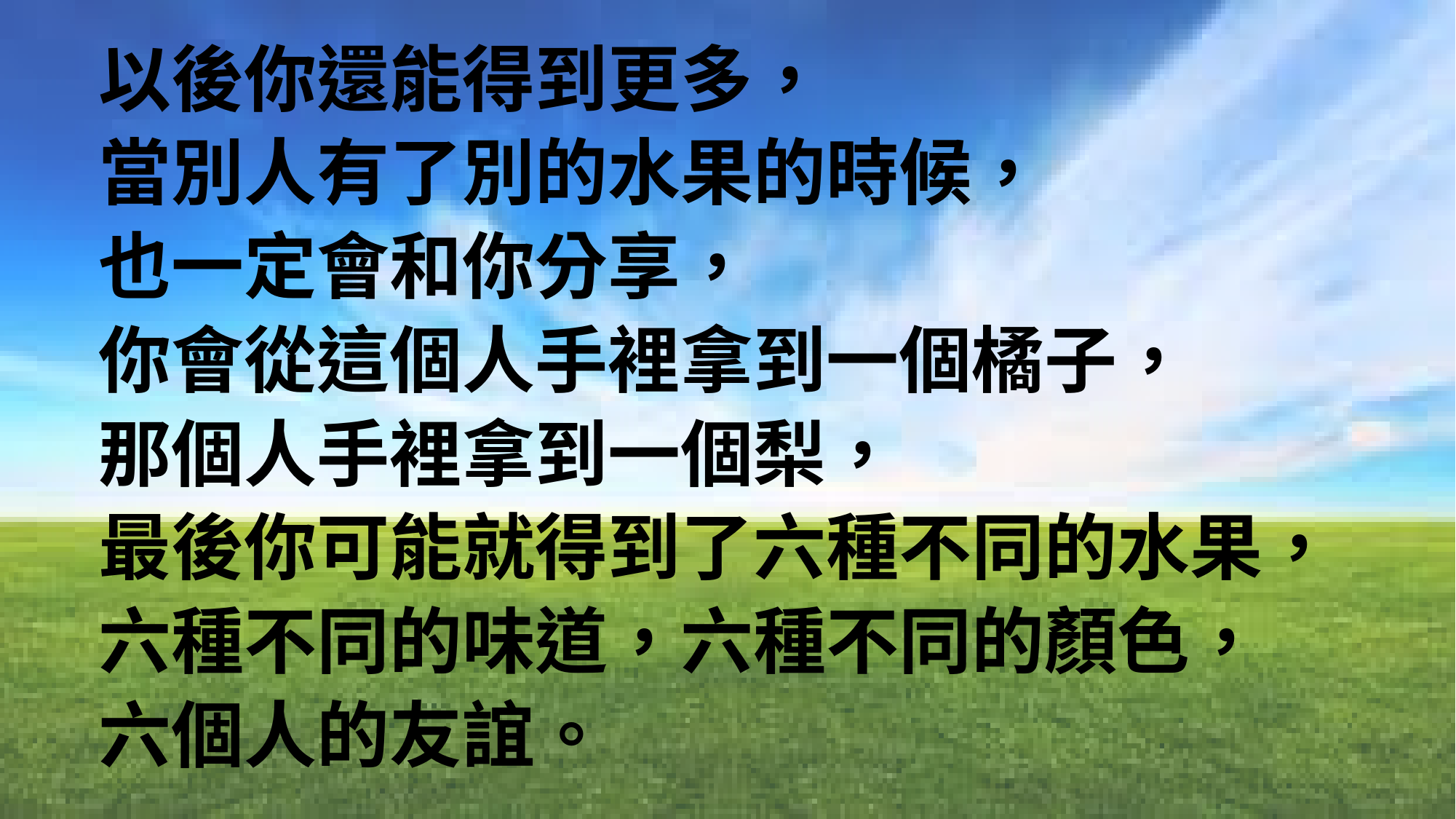

以後你還能得到更多，
當別人有了別的水果的時候，
也一定會和你分享，
你會從這個人手裡拿到一個橘子，
那個人手裡拿到一個梨，
最後你可能就得到了六種不同的水果，
六種不同的味道，六種不同的顏色，
六個人的友誼。